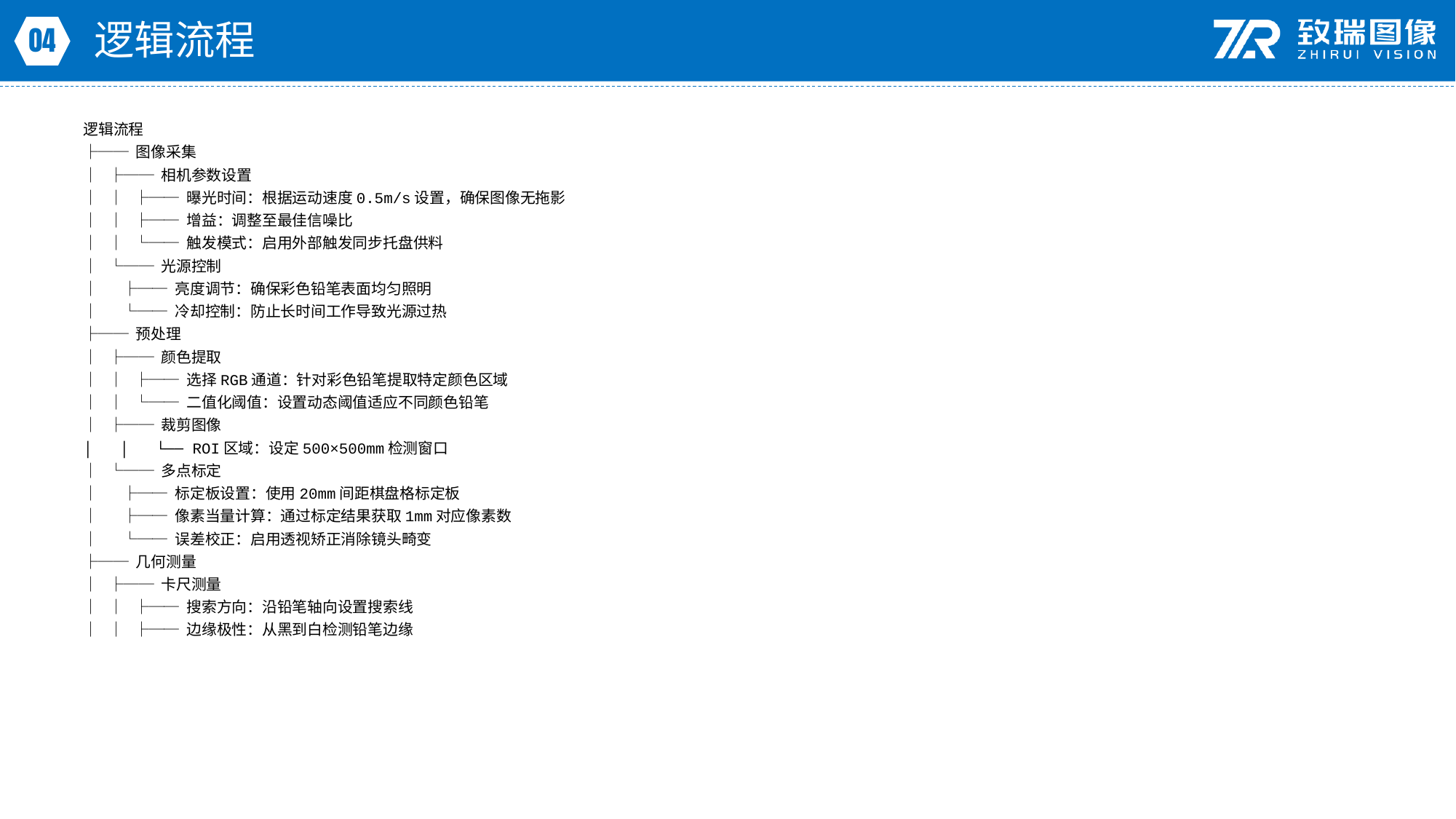

逻辑流程
04

逻辑流程
├── 图像采集
│   ├── 相机参数设置
│   │   ├── 曝光时间：根据运动速度0.5m/s设置，确保图像无拖影
│   │   ├── 增益：调整至最佳信噪比
│   │   └── 触发模式：启用外部触发同步托盘供料
│   └── 光源控制
│       ├── 亮度调节：确保彩色铅笔表面均匀照明
│       └── 冷却控制：防止长时间工作导致光源过热
├── 预处理
│   ├── 颜色提取
│   │   ├── 选择RGB通道：针对彩色铅笔提取特定颜色区域
│   │   └── 二值化阈值：设置动态阈值适应不同颜色铅笔
│   ├── 裁剪图像
│   │   └── ROI区域：设定500×500mm检测窗口
│   └── 多点标定
│       ├── 标定板设置：使用20mm间距棋盘格标定板
│       ├── 像素当量计算：通过标定结果获取1mm对应像素数
│       └── 误差校正：启用透视矫正消除镜头畸变
├── 几何测量
│   ├── 卡尺测量
│   │   ├── 搜索方向：沿铅笔轴向设置搜索线
│   │   ├── 边缘极性：从黑到白检测铅笔边缘